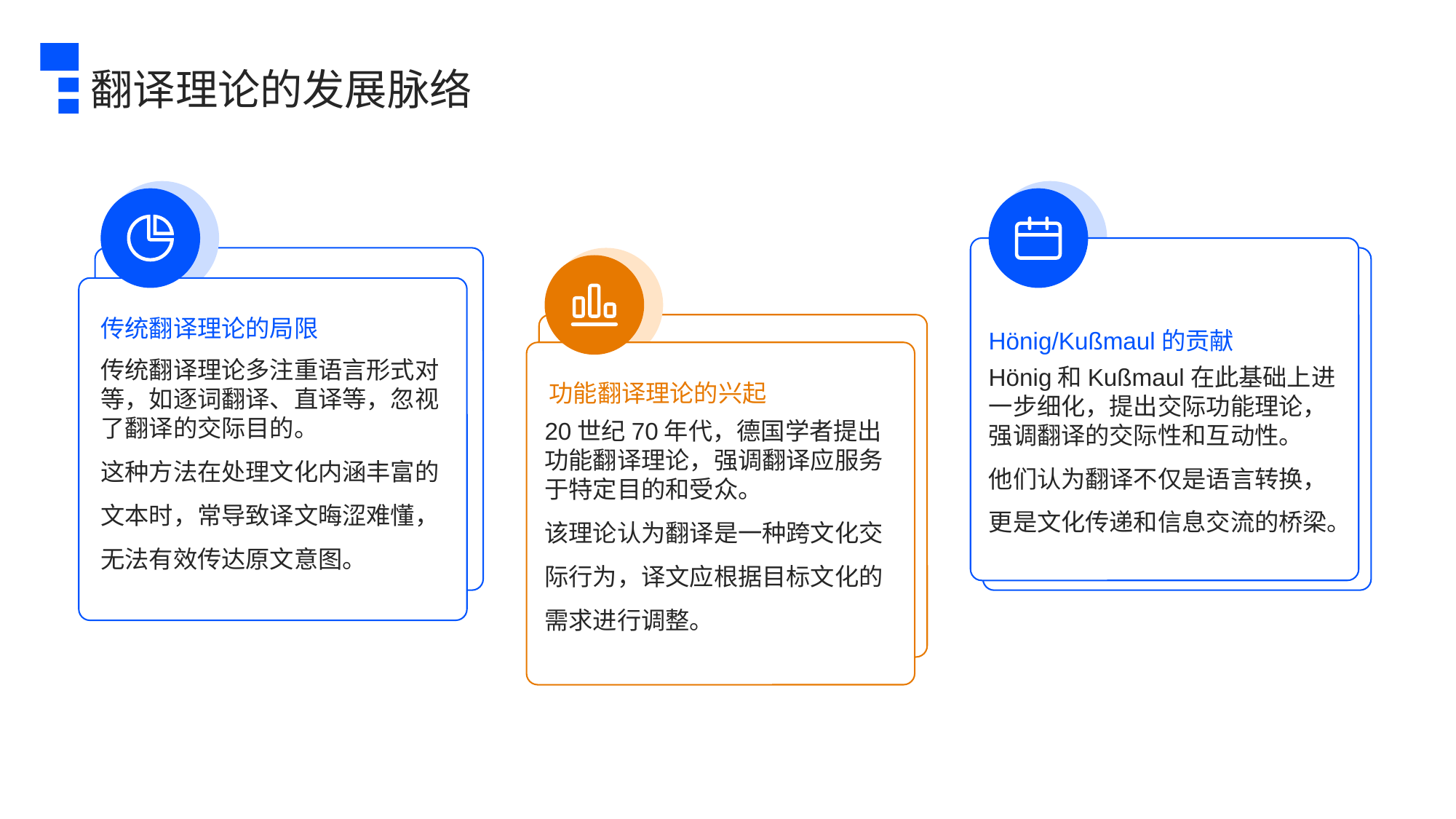

翻译理论的发展脉络

传统翻译理论的局限
Hönig/Kußmaul的贡献

功能翻译理论的兴起

传统翻译理论多注重语言形式对等，如逐词翻译、直译等，忽视了翻译的交际目的。
这种方法在处理文化内涵丰富的文本时，常导致译文晦涩难懂，无法有效传达原文意图。
Hönig和Kußmaul在此基础上进一步细化，提出交际功能理论，强调翻译的交际性和互动性。
他们认为翻译不仅是语言转换，更是文化传递和信息交流的桥梁。
20世纪70年代，德国学者提出功能翻译理论，强调翻译应服务于特定目的和受众。
该理论认为翻译是一种跨文化交际行为，译文应根据目标文化的需求进行调整。